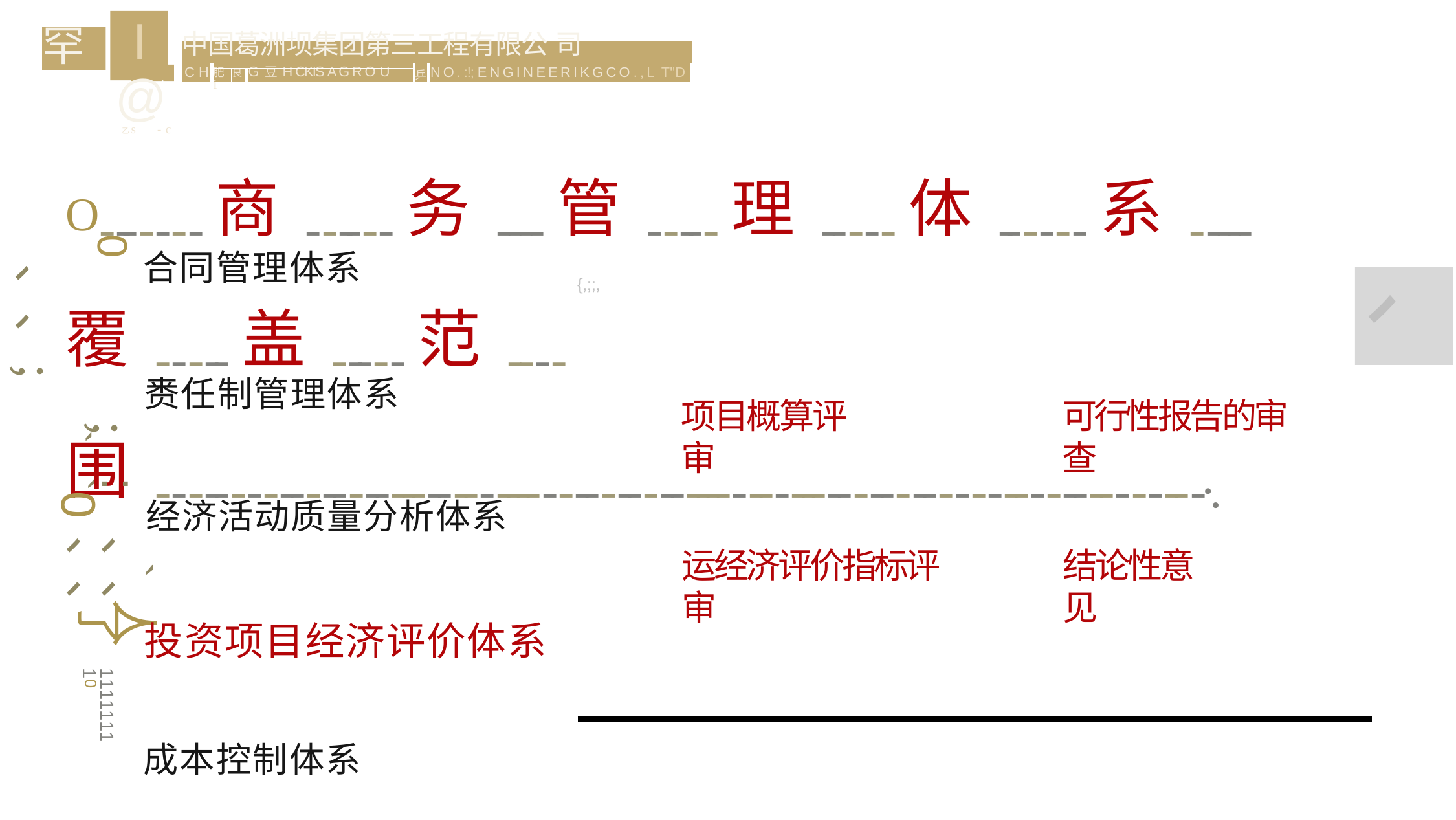

# I@
乙s	- c
罕
| 中 国 葛 洲 坝 集 团 第 三 工 程 有 限 公 司 |  |  |  |  |  |
| --- | --- | --- | --- | --- | --- |
| C H |  |  |  | 乒 | N O . :!; ENGINEERIKGCO.,L T"D |
|  | 肥i | 良 | G 豆 H CKIS A G R O U |  |  |

O-------商------务----管-----理-----体------系-----覆-----盖-----范----围---------------------------------------------------------------------------·.
0 、、；人Y
合同管理体系

{,;;,
、
赉任制管理体系
项目概算评审
可行性报告的审查
；:｀`0
经济活动质量分析体系
、、
运经济评价指标评审
结论性意见
`
、、
人了
投资项目经济评价体系

成本控制体系
111111110